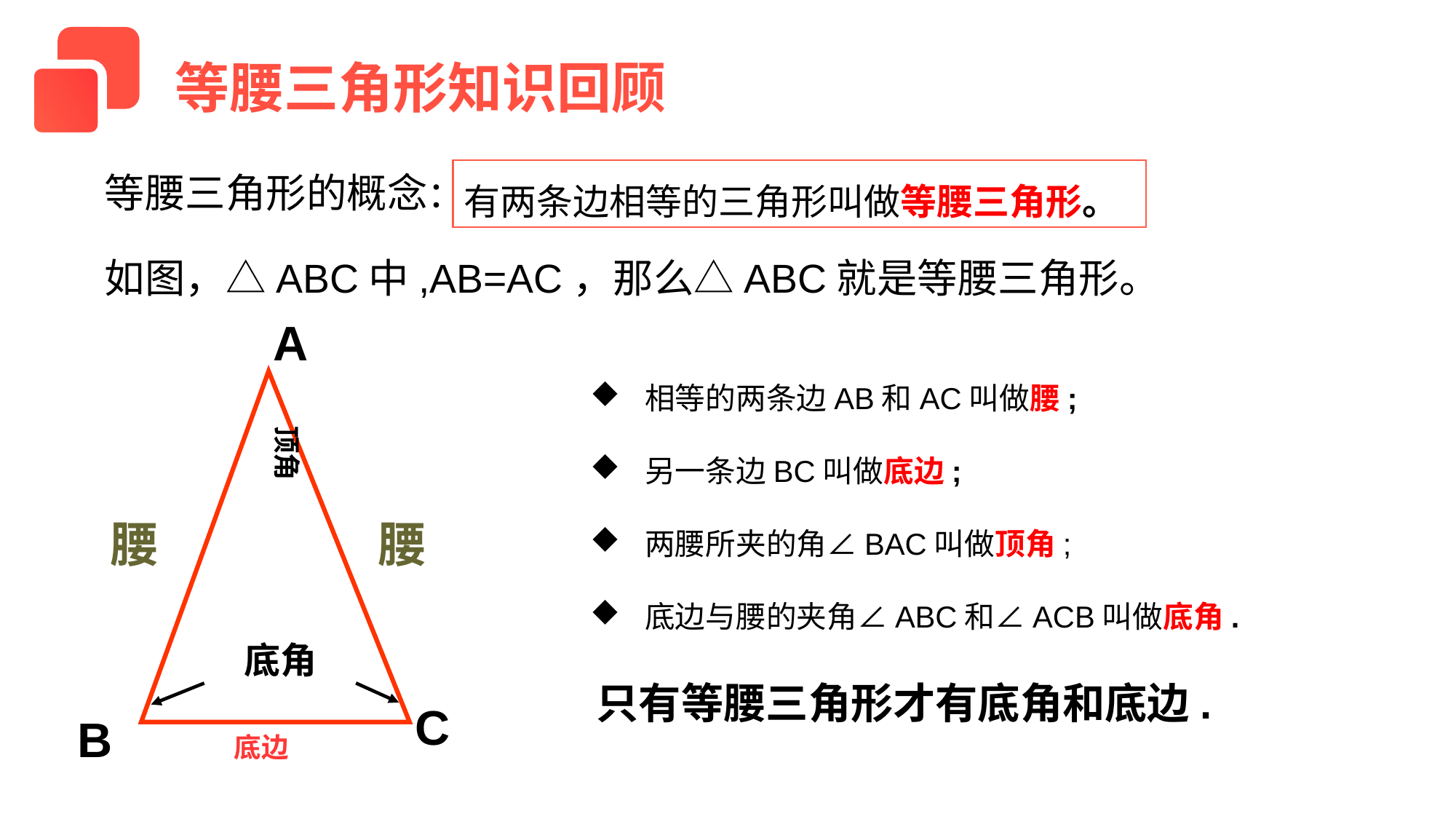

等腰三角形知识回顾
有两条边相等的三角形叫做等腰三角形。
等腰三角形的概念：
如图，△ABC中,AB=AC，那么△ABC就是等腰三角形。
A

C
B
顶角
腰
腰
底角

底边
相等的两条边AB和AC叫做腰;
另一条边BC叫做底边;
两腰所夹的角∠BAC叫做顶角;
底边与腰的夹角∠ABC和∠ACB叫做底角.
只有等腰三角形才有底角和底边.